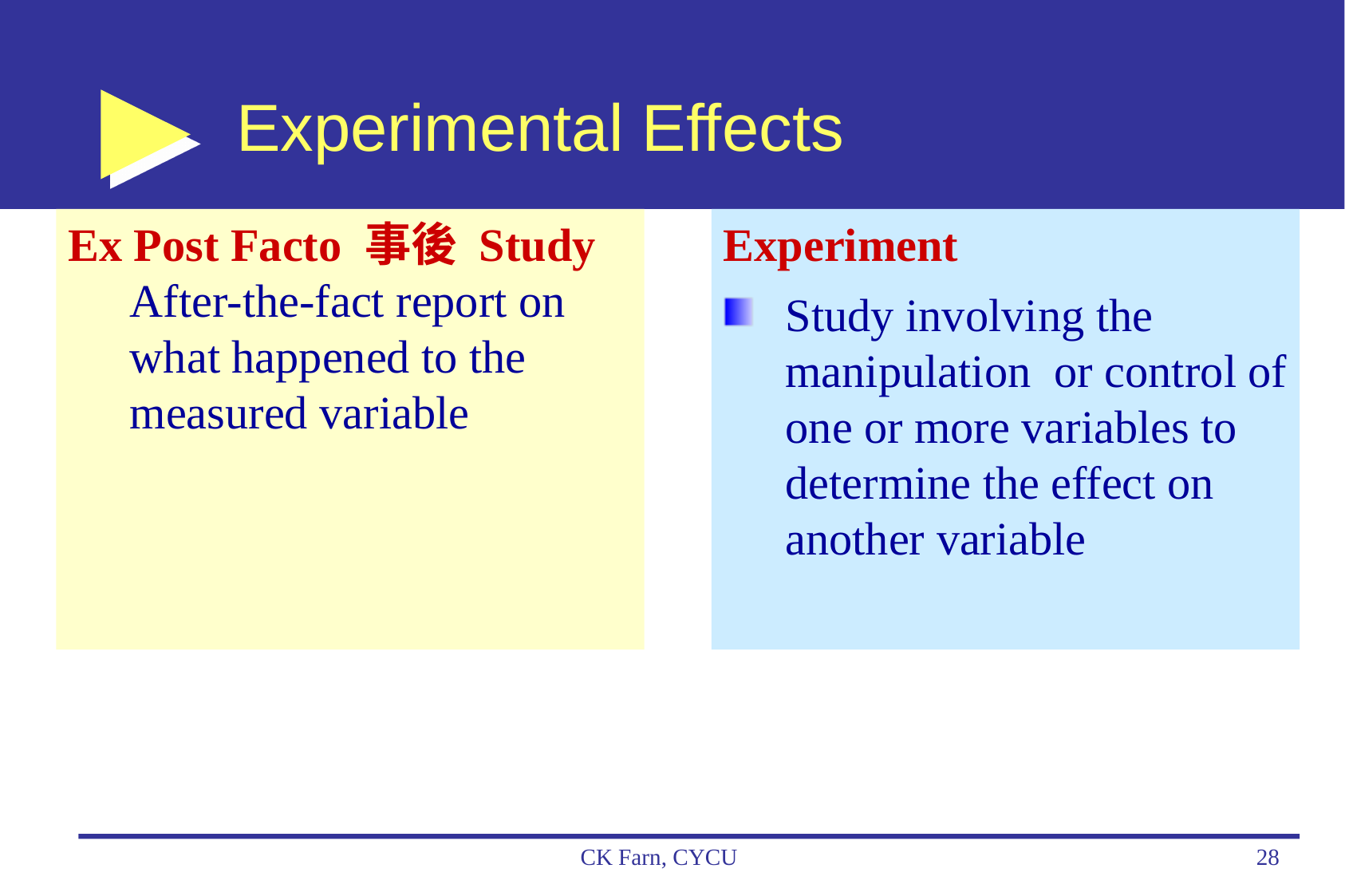

# Experimental Effects
Ex Post Facto 事後 Study After-the-fact report on what happened to the measured variable
Experiment
Study involving the manipulation  or control of one or more variables to determine the effect on another variable
CK Farn, CYCU
28